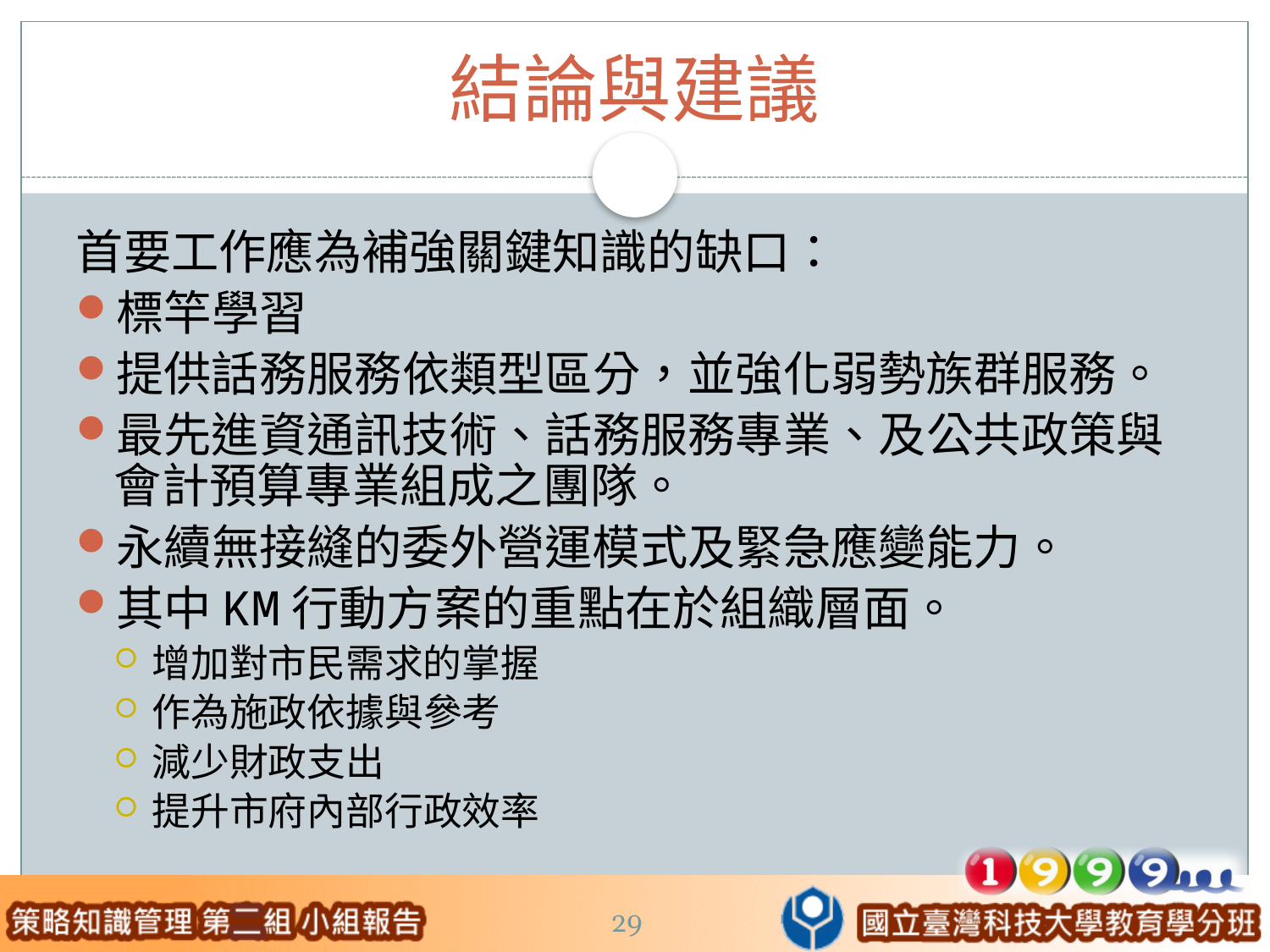

# 結論與建議
首要工作應為補強關鍵知識的缺口：
標竿學習
提供話務服務依類型區分，並強化弱勢族群服務。
最先進資通訊技術、話務服務專業、及公共政策與會計預算專業組成之團隊。
永續無接縫的委外營運模式及緊急應變能力。
其中KM行動方案的重點在於組織層面。
增加對市民需求的掌握
作為施政依據與參考
減少財政支出
提升市府內部行政效率
29